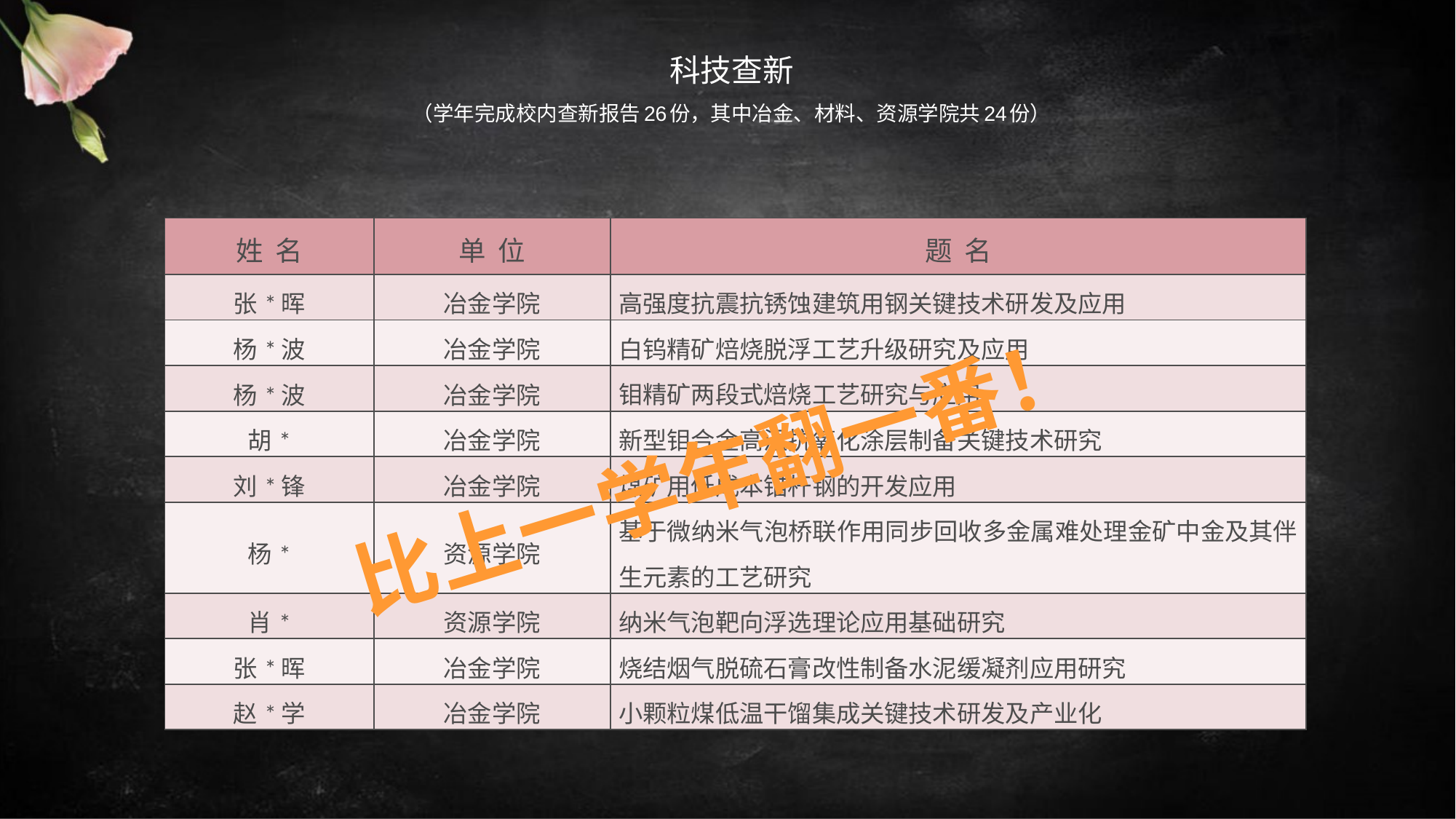

# 科技查新 （学年完成校内查新报告26份，其中冶金、材料、资源学院共24份）
| 姓 名 | 单 位 | 题 名 |
| --- | --- | --- |
| 张\*晖 | 冶金学院 | 高强度抗震抗锈蚀建筑用钢关键技术研发及应用 |
| 杨\*波 | 冶金学院 | 白钨精矿焙烧脱浮工艺升级研究及应用 |
| 杨\*波 | 冶金学院 | 钼精矿两段式焙烧工艺研究与应用 |
| 胡\* | 冶金学院 | 新型钼合金高温抗氧化涂层制备关键技术研究 |
| 刘\*锋 | 冶金学院 | 煤矿用低成本锚杆钢的开发应用 |
| 杨\* | 资源学院 | 基于微纳米气泡桥联作用同步回收多金属难处理金矿中金及其伴生元素的工艺研究 |
| 肖\* | 资源学院 | 纳米气泡靶向浮选理论应用基础研究 |
| 张\*晖 | 冶金学院 | 烧结烟气脱硫石膏改性制备水泥缓凝剂应用研究 |
| 赵\*学 | 冶金学院 | 小颗粒煤低温干馏集成关键技术研发及产业化 |
比上一学年翻一番！